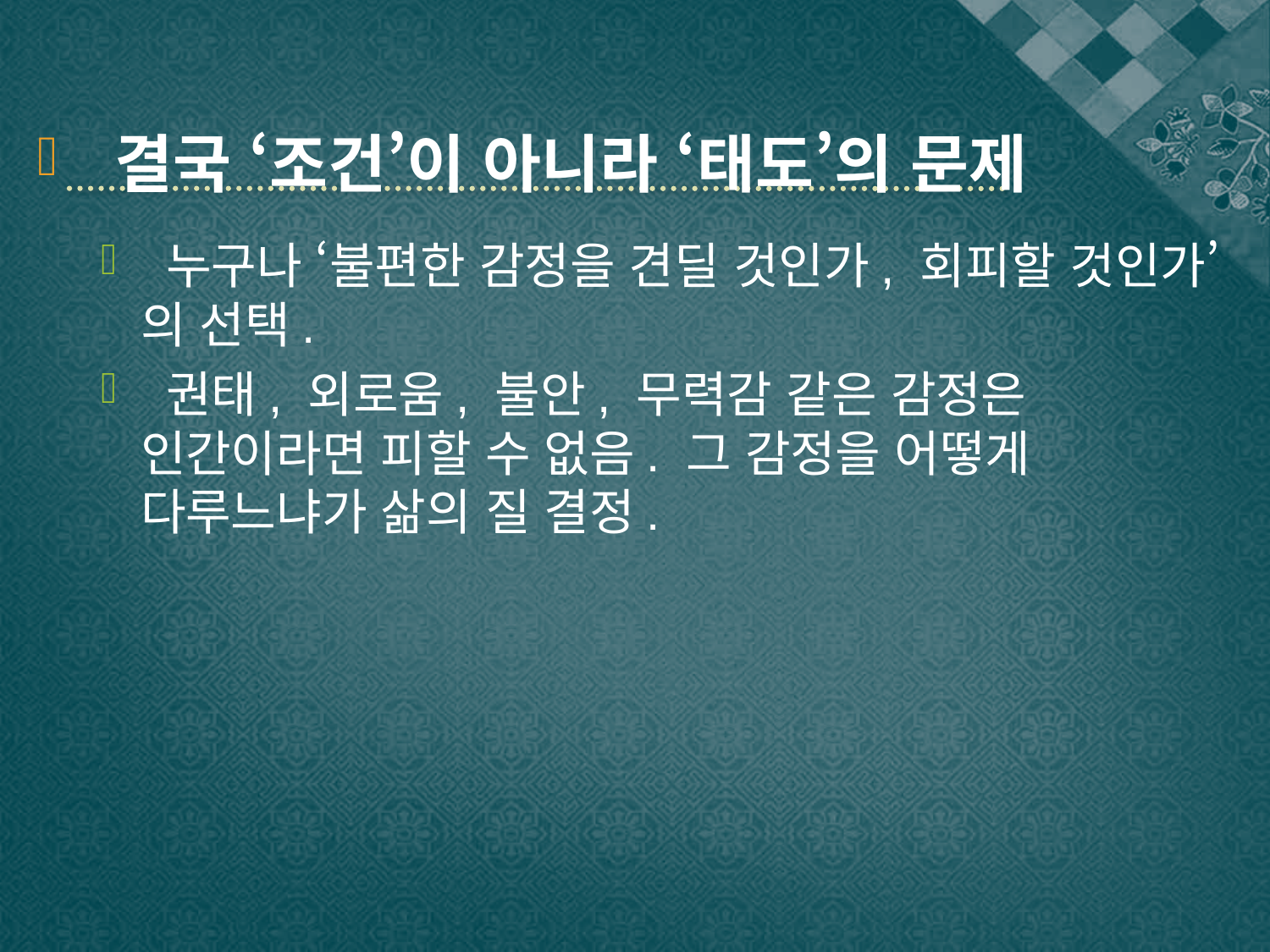

결국 ‘조건’이 아니라 ‘태도’의 문제

 누구나 ‘불편한 감정을 견딜 것인가, 회피할 것인가’의 선택.
 권태, 외로움, 불안, 무력감 같은 감정은 인간이라면 피할 수 없음. 그 감정을 어떻게 다루느냐가 삶의 질 결정.